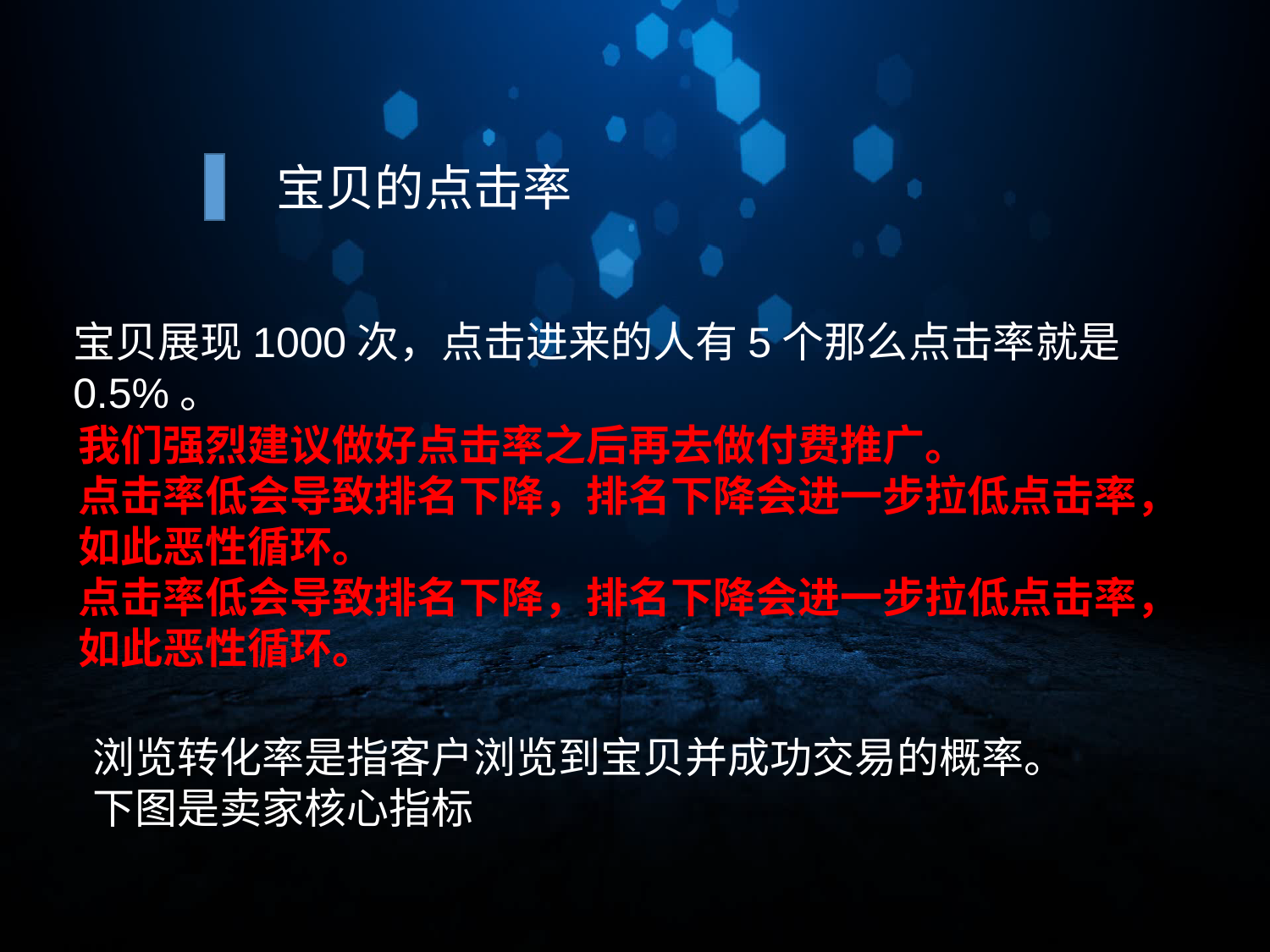

宝贝的点击率

宝贝展现1000次，点击进来的人有5个那么点击率就是0.5%。
我们强烈建议做好点击率之后再去做付费推广。
点击率低会导致排名下降，排名下降会进一步拉低点击率，如此恶性循环。
点击率低会导致排名下降，排名下降会进一步拉低点击率，如此恶性循环。
浏览转化率是指客户浏览到宝贝并成功交易的概率。
下图是卖家核心指标